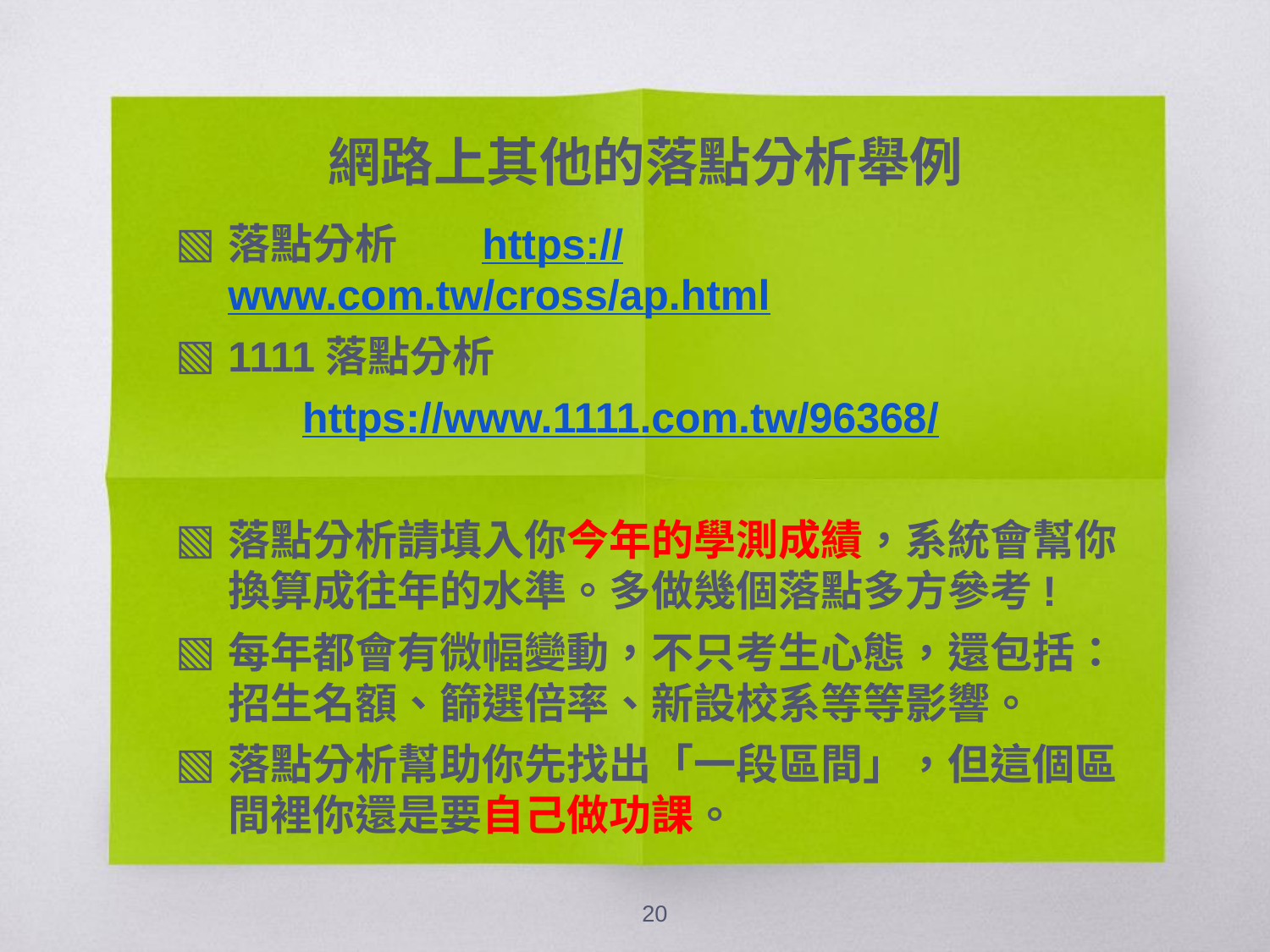

網路上其他的落點分析舉例
落點分析	https://www.com.tw/cross/ap.html
1111落點分析
	https://www.1111.com.tw/96368/

落點分析請填入你今年的學測成績，系統會幫你換算成往年的水準。多做幾個落點多方參考!
每年都會有微幅變動，不只考生心態，還包括：招生名額、篩選倍率、新設校系等等影響。
落點分析幫助你先找出「一段區間」，但這個區間裡你還是要自己做功課。

20